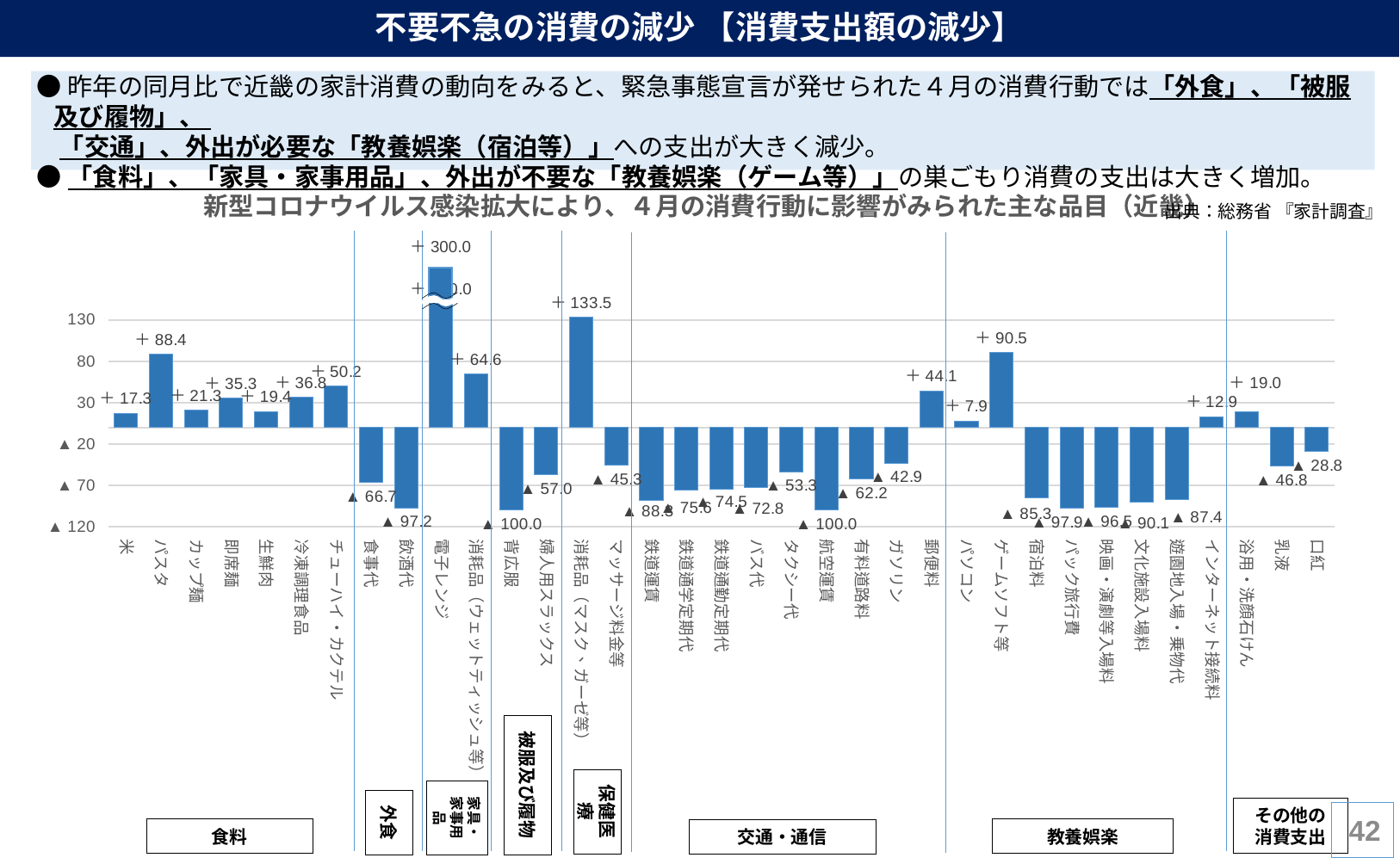

不要不急の消費の減少 【消費支出額の減少】
 ●昨年の同月比で近畿の家計消費の動向をみると、緊急事態宣言が発せられた４月の消費行動では「外食」、「被服及び履物」、
    「交通」、外出が必要な「教養娯楽（宿泊等）」への支出が大きく減少。
 ●「食料」、「家具・家事用品」、外出が不要な「教養娯楽（ゲーム等）」の巣ごもり消費の支出は大きく増加。
新型コロナウイルス感染拡大により、４月の消費行動に影響がみられた主な品目（近畿）
出典：総務省 『家計調査』

### Chart

| Category |  |
|---|---|
| 米 | 17.26764855256475 |
| パスタ | 88.42105263157896 |
| カップ麺 | 21.311475409836067 |
| 即席麺 | 35.25641025641026 |
| 生鮮肉 | 19.43396226415095 |
| 冷凍調理食品 | 36.77536231884058 |
| チューハイ・カクテル | 50.16835016835017 |
| 食事代 | -66.65806673546612 |
| 飲酒代 | -97.15447154471545 |
| 電子レンジ | 300.0 |
| 消耗品（ウェットティッシュ等） | 64.61318051575931 |
| 背広服 | -100.0 |
| 婦人用スラックス | -57.009345794392516 |
| 消耗品（マスク、ガーゼ等） | 133.51724137931035 |
| マッサージ料金等 | -45.320197044334975 |
| 鉄道運賃 | -88.3177570093458 |
| 鉄道通学定期代 | -75.6201881950385 |
| 鉄道通勤定期代 | -74.4874715261959 |
| バス代 | -72.76595744680851 |
| タクシー代 | -53.333333333333336 |
| 航空運賃 | -100.0 |
| 有料道路料 | -62.22527472527473 |
| ガソリン | -42.9305912596401 |
| 郵便料 | 44.11764705882353 |
| パソコン | 7.862407862407861 |
| ゲームソフト等 | 90.51724137931035 |
| 宿泊料 | -85.31331592689295 |
| パック旅行費 | -97.86725814707388 |
| 映画・演劇等入場料 | -96.53179190751445 |
| 文化施設入場料 | -90.09009009009009 |
| 遊園地入場・乗物代 | -87.39495798319328 |
| インターネット接続料 | 12.868632707774807 |
| 浴用・洗顔石けん | 18.969072164948454 |
| 乳液 | -46.808510638297875 |
| 口紅 | -28.8135593220339 |
＋300.0

被服及び履物
保健医療
家具・
家事用品
外食
その他の
消費支出
42
食料
教養娯楽
交通・通信